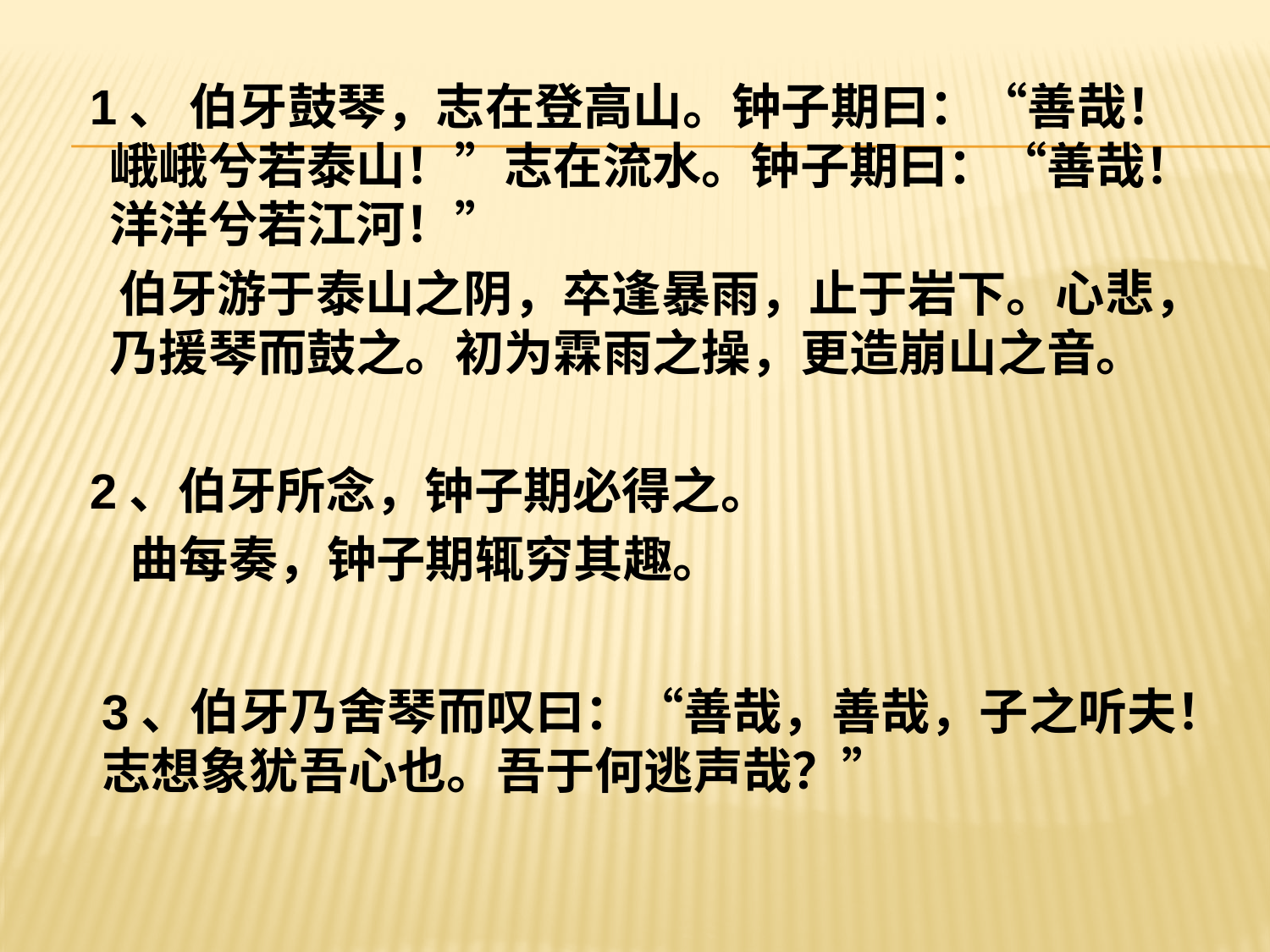

1、 伯牙鼓琴，志在登高山。钟子期曰：“善哉！峨峨兮若泰山！”志在流水。钟子期曰：“善哉！洋洋兮若江河！”
    伯牙游于泰山之阴，卒逢暴雨，止于岩下。心悲，乃援琴而鼓之。初为霖雨之操，更造崩山之音。

  2、伯牙所念，钟子期必得之。
     曲每奏，钟子期辄穷其趣。

#
3、伯牙乃舍琴而叹曰：“善哉，善哉，子之听夫！志想象犹吾心也。吾于何逃声哉？”